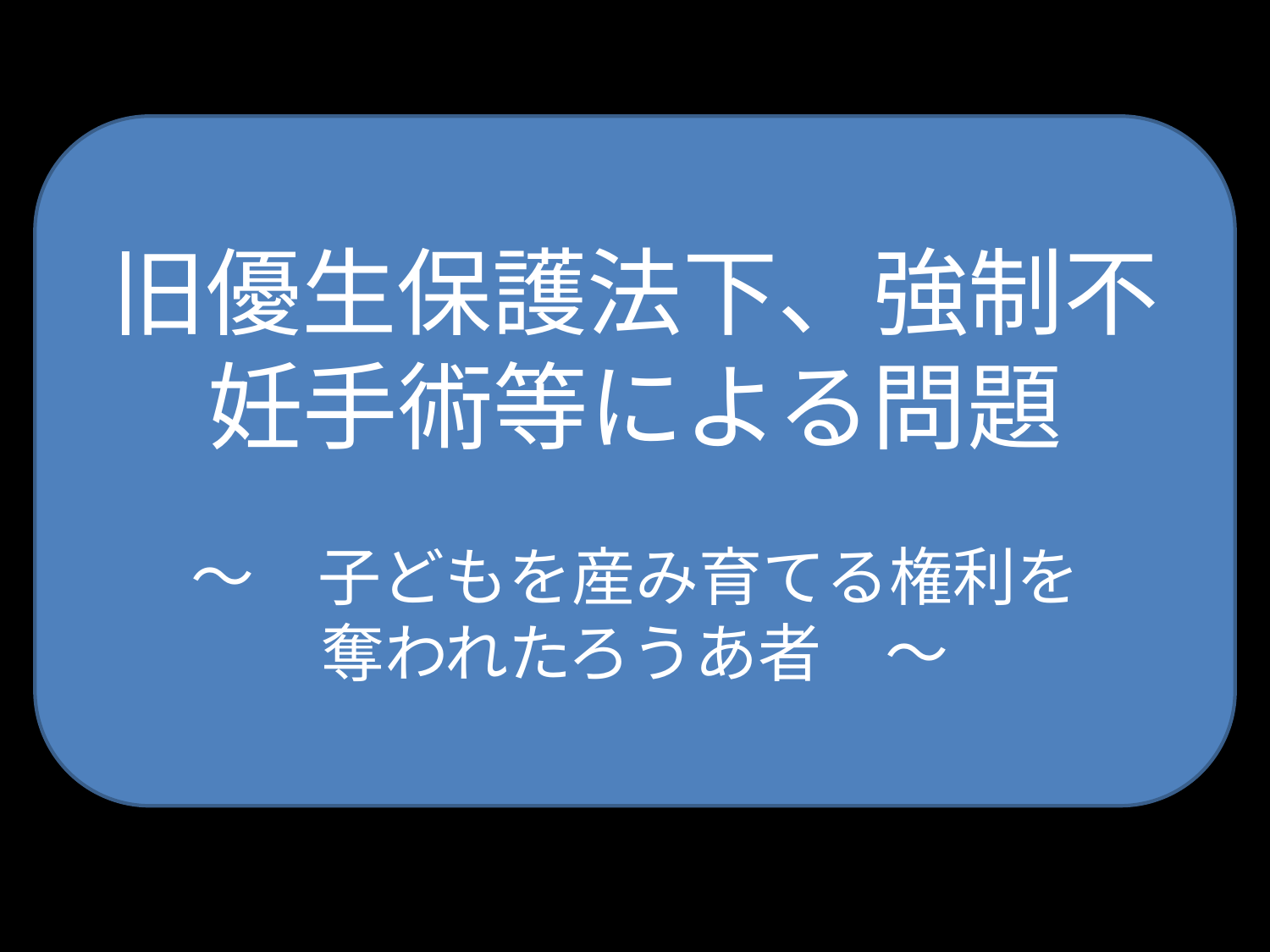

旧優生保護法下、強制不妊手術等による問題

～　子どもを産み育てる権利を
奪われたろうあ者　～